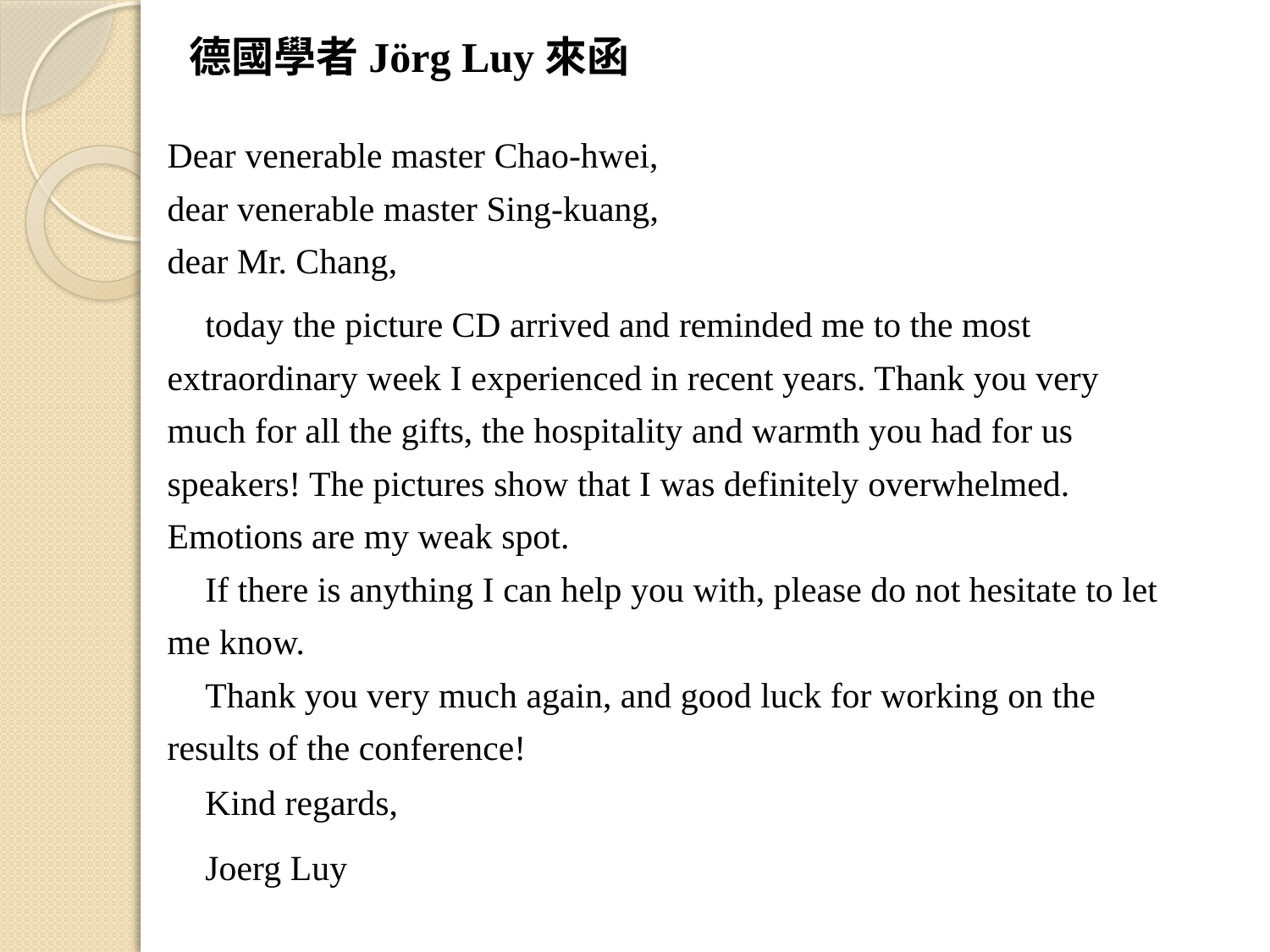

# 德國學者Jörg Luy來函
Dear venerable master Chao-hwei,
dear venerable master Sing-kuang,
dear Mr. Chang,
today the picture CD arrived and reminded me to the most extraordinary week I experienced in recent years. Thank you very much for all the gifts, the hospitality and warmth you had for us speakers! The pictures show that I was definitely overwhelmed. Emotions are my weak spot.
If there is anything I can help you with, please do not hesitate to let me know.
Thank you very much again, and good luck for working on the results of the conference!
Kind regards,
Joerg Luy